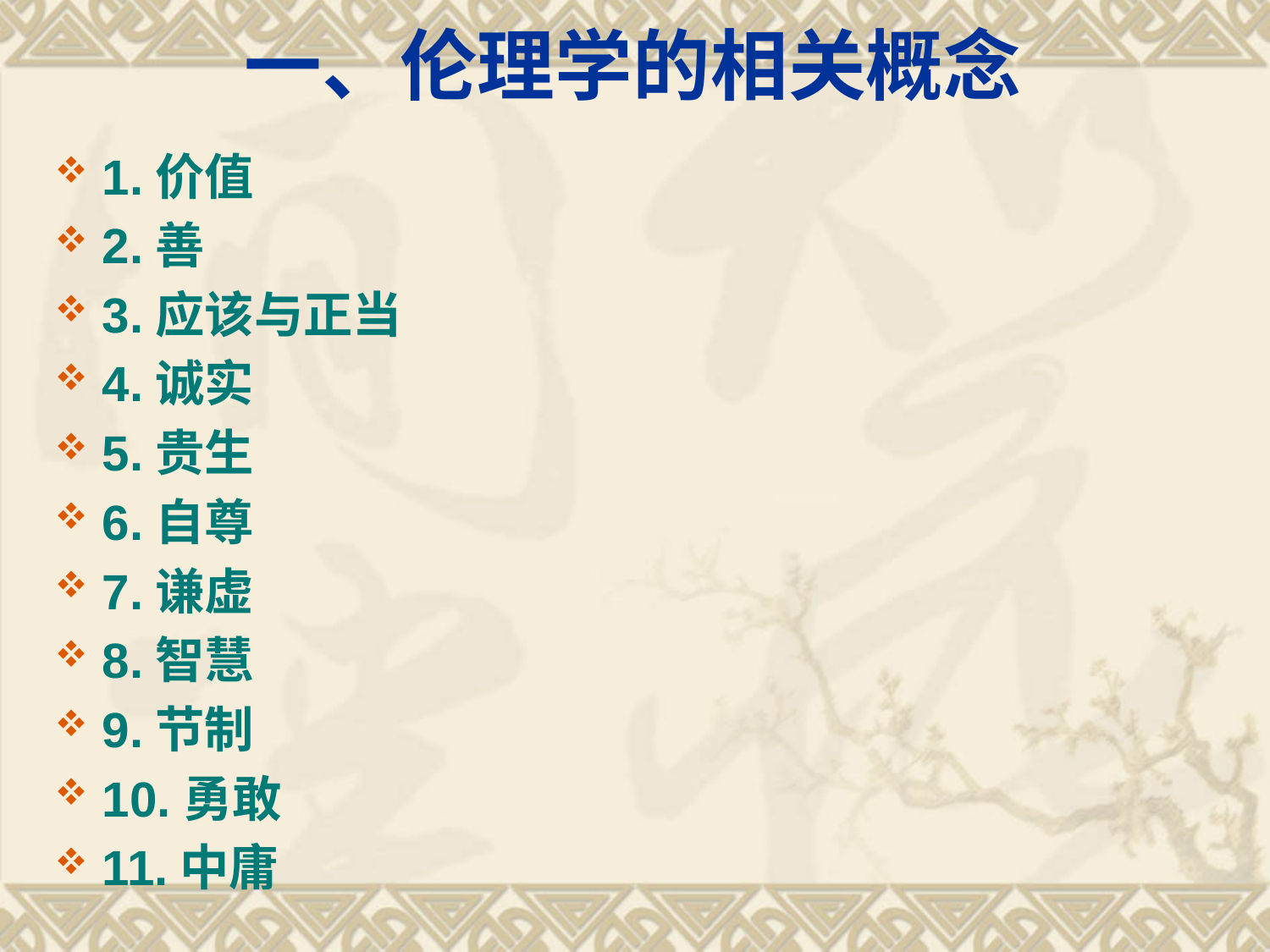

# 一、伦理学的相关概念
1.价值
2.善
3.应该与正当
4.诚实
5.贵生
6.自尊
7.谦虚
8.智慧
9.节制
10.勇敢
11.中庸